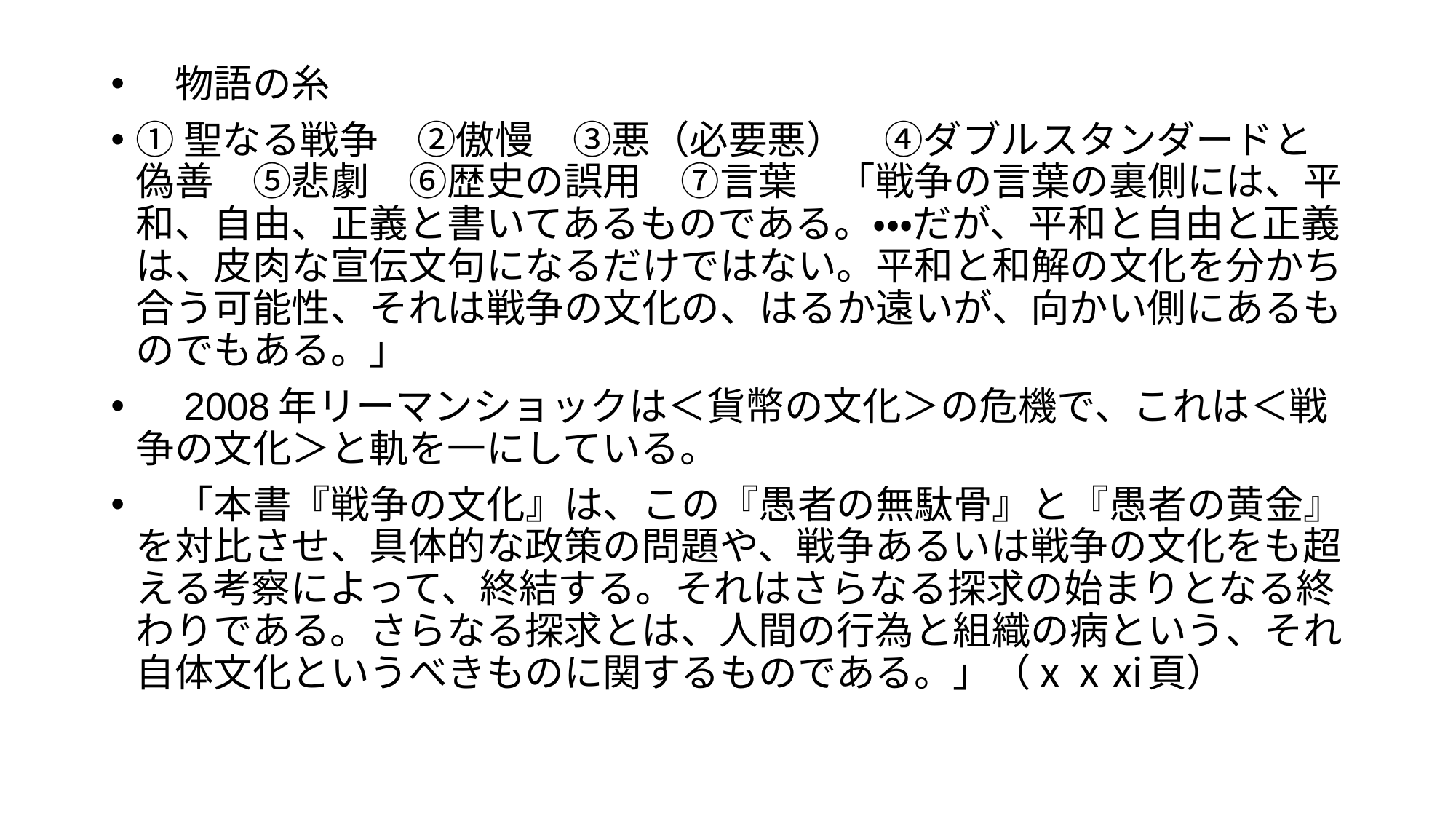

#
　物語の糸
①聖なる戦争　②傲慢　③悪（必要悪）　④ダブルスタンダードと偽善　⑤悲劇　⑥歴史の誤用　⑦言葉　「戦争の言葉の裏側には、平和、自由、正義と書いてあるものである。・・・だが、平和と自由と正義は、皮肉な宣伝文句になるだけではない。平和と和解の文化を分かち合う可能性、それは戦争の文化の、はるか遠いが、向かい側にあるものでもある。」
　2008年リーマンショックは＜貨幣の文化＞の危機で、これは＜戦争の文化＞と軌を一にしている。
　「本書『戦争の文化』は、この『愚者の無駄骨』と『愚者の黄金』を対比させ、具体的な政策の問題や、戦争あるいは戦争の文化をも超える考察によって、終結する。それはさらなる探求の始まりとなる終わりである。さらなる探求とは、人間の行為と組織の病という、それ自体文化というべきものに関するものである。」（ⅹⅹⅺ頁）